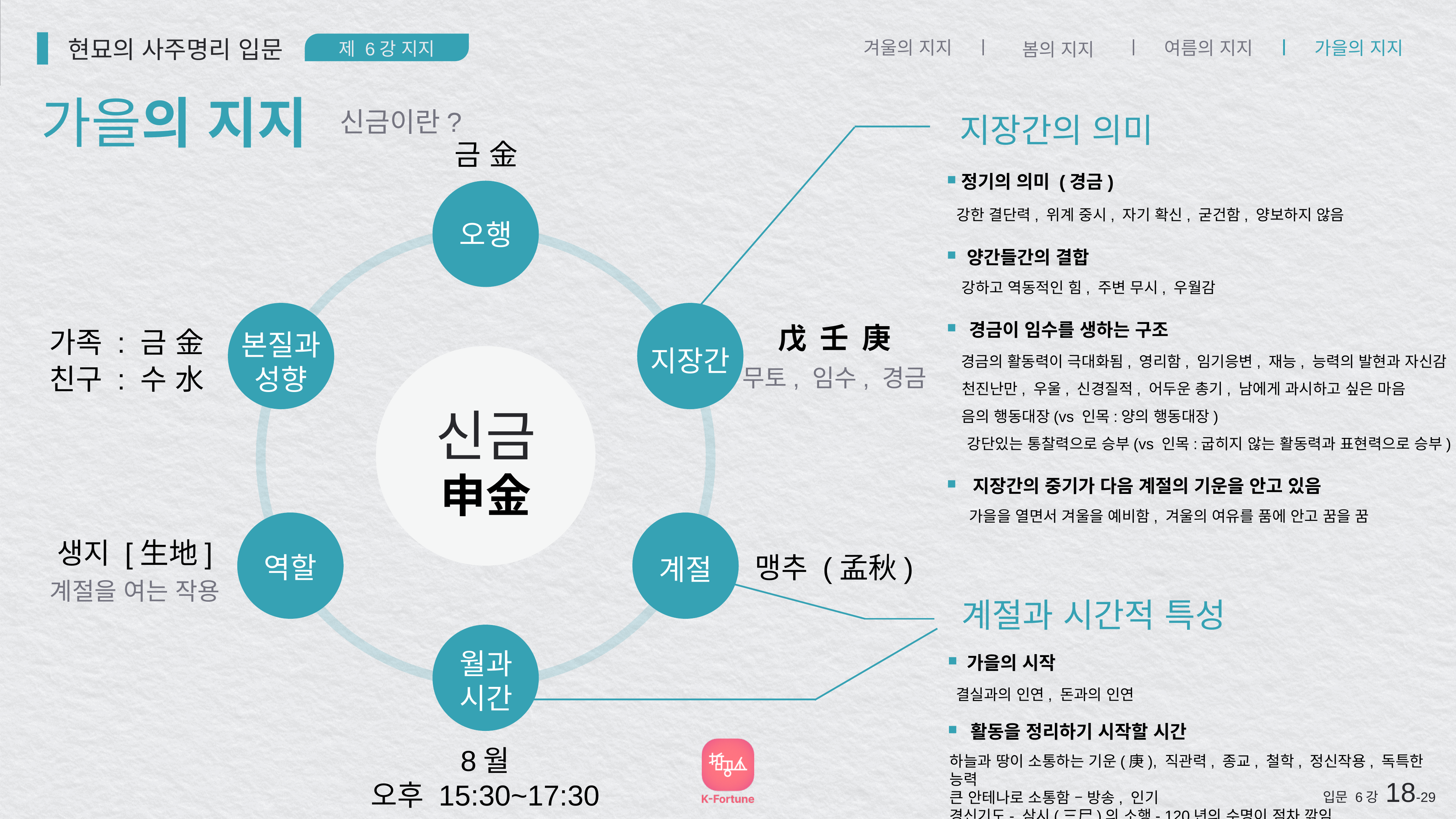

현묘의 사주명리 입문

제 6강 지지
겨울의 지지
여름의 지지
가을의 지지
봄의 지지
가을의 지지
신금이란?
지장간의 의미
금 金
정기의 의미 (경금)

강한 결단력, 위계 중시, 자기 확신, 굳건함, 양보하지 않음

오행

양간들간의 결합

강하고 역동적인 힘, 주변 무시, 우월감

경금이 임수를 생하는 구조

경금의 활동력이 극대화됨, 영리함, 임기응변, 재능, 능력의 발현과 자신감
천진난만, 우울, 신경질적, 어두운 총기, 남에게 과시하고 싶은 마음
음의 행동대장(vs 인목:양의 행동대장)
강단있는 통찰력으로 승부(vs 인목:굽히지 않는 활동력과 표현력으로 승부)
壬
庚
戊
가족 : 금 金
본질과
성향
지장간

친구 : 수 水
무토, 임수, 경금
신금
申金
지장간의 중기가 다음 계절의 기운을 안고 있음

가을을 열면서 겨울을 예비함, 겨울의 여유를 품에 안고 꿈을 꿈

생지 [生地]
역할
맹추 (孟秋)
계절
계절을 여는 작용
계절과 시간적 특성

월과
시간
가을의 시작

결실과의 인연, 돈과의 인연
활동을 정리하기 시작할 시간

8월
오후 15:30~17:30
하늘과 땅이 소통하는 기운(庚), 직관력, 종교, 철학, 정신작용, 독특한 능력
큰 안테나로 소통함 – 방송, 인기
경신기도- 삼시(三尸)의 소행- 120년의 수명이 점차 깎임